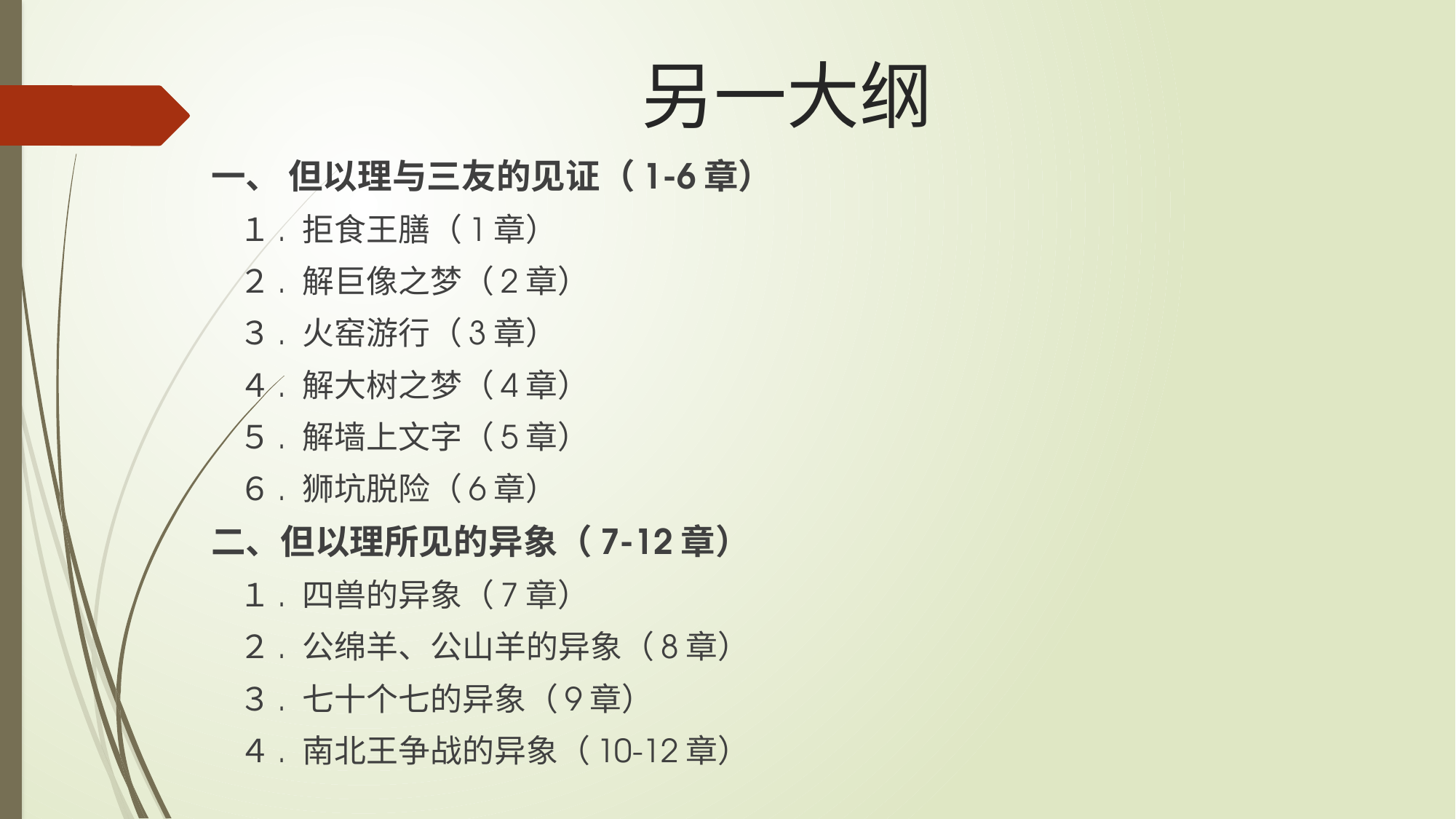

# 另一大纲
一、 但以理与三友的见证（1-6章）
   １. 拒食王膳（1章）
   ２. 解巨像之梦（2章）
   ３. 火窑游行（3章）
   ４. 解大树之梦（4章）
   ５. 解墙上文字（5章）
   ６. 狮坑脱险（6章）
二、但以理所见的异象（7-12章）
   １. 四兽的异象（7章）
   ２. 公绵羊、公山羊的异象（8章）
   ３. 七十个七的异象（9章）
   ４. 南北王争战的异象（10-12章）